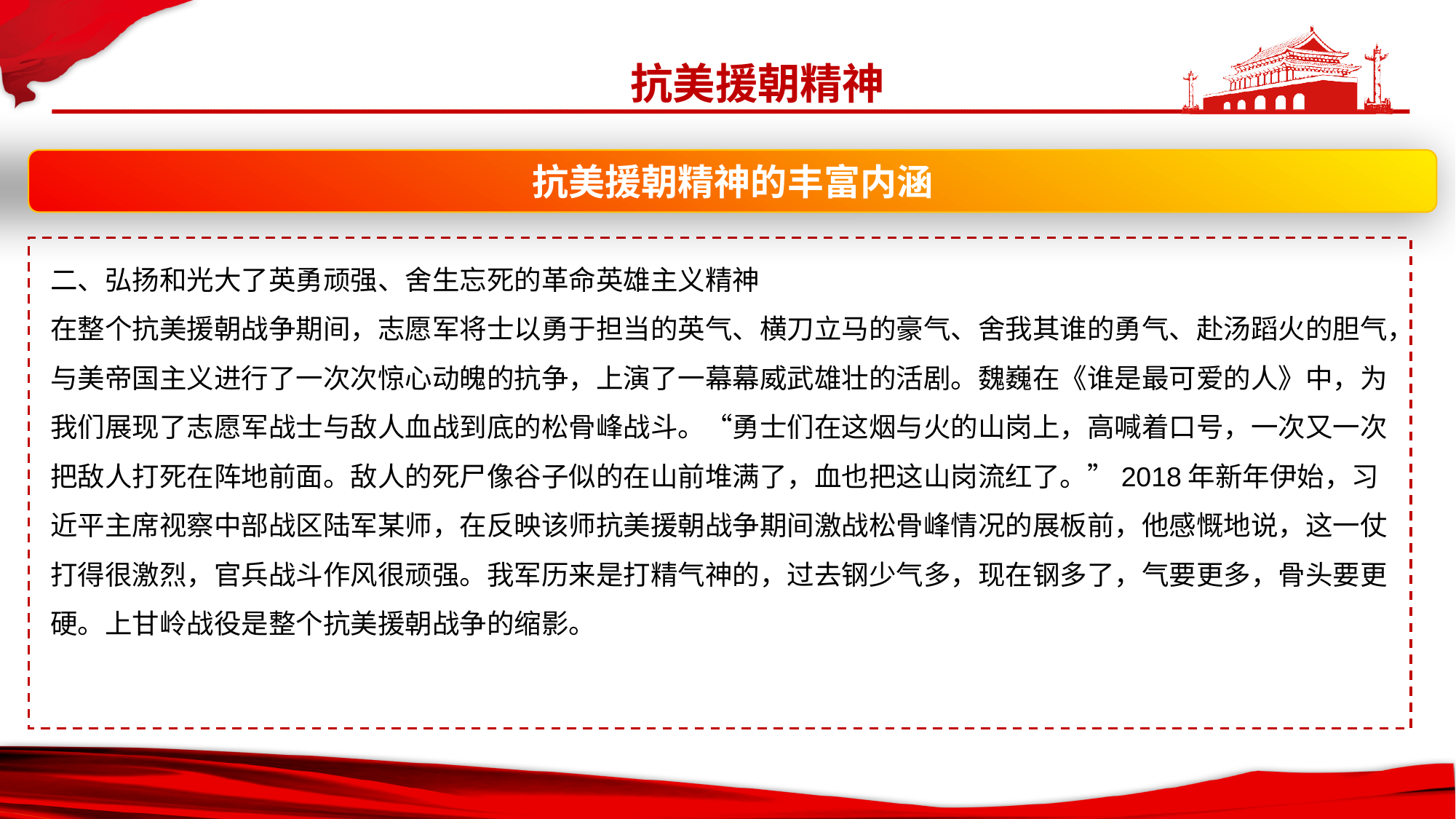

抗美援朝精神
抗美援朝精神的丰富内涵

二、弘扬和光大了英勇顽强、舍生忘死的革命英雄主义精神
在整个抗美援朝战争期间，志愿军将士以勇于担当的英气、横刀立马的豪气、舍我其谁的勇气、赴汤蹈火的胆气，与美帝国主义进行了一次次惊心动魄的抗争，上演了一幕幕威武雄壮的活剧。魏巍在《谁是最可爱的人》中，为我们展现了志愿军战士与敌人血战到底的松骨峰战斗。“勇士们在这烟与火的山岗上，高喊着口号，一次又一次把敌人打死在阵地前面。敌人的死尸像谷子似的在山前堆满了，血也把这山岗流红了。”2018年新年伊始，习近平主席视察中部战区陆军某师，在反映该师抗美援朝战争期间激战松骨峰情况的展板前，他感慨地说，这一仗打得很激烈，官兵战斗作风很顽强。我军历来是打精气神的，过去钢少气多，现在钢多了，气要更多，骨头要更硬。上甘岭战役是整个抗美援朝战争的缩影。